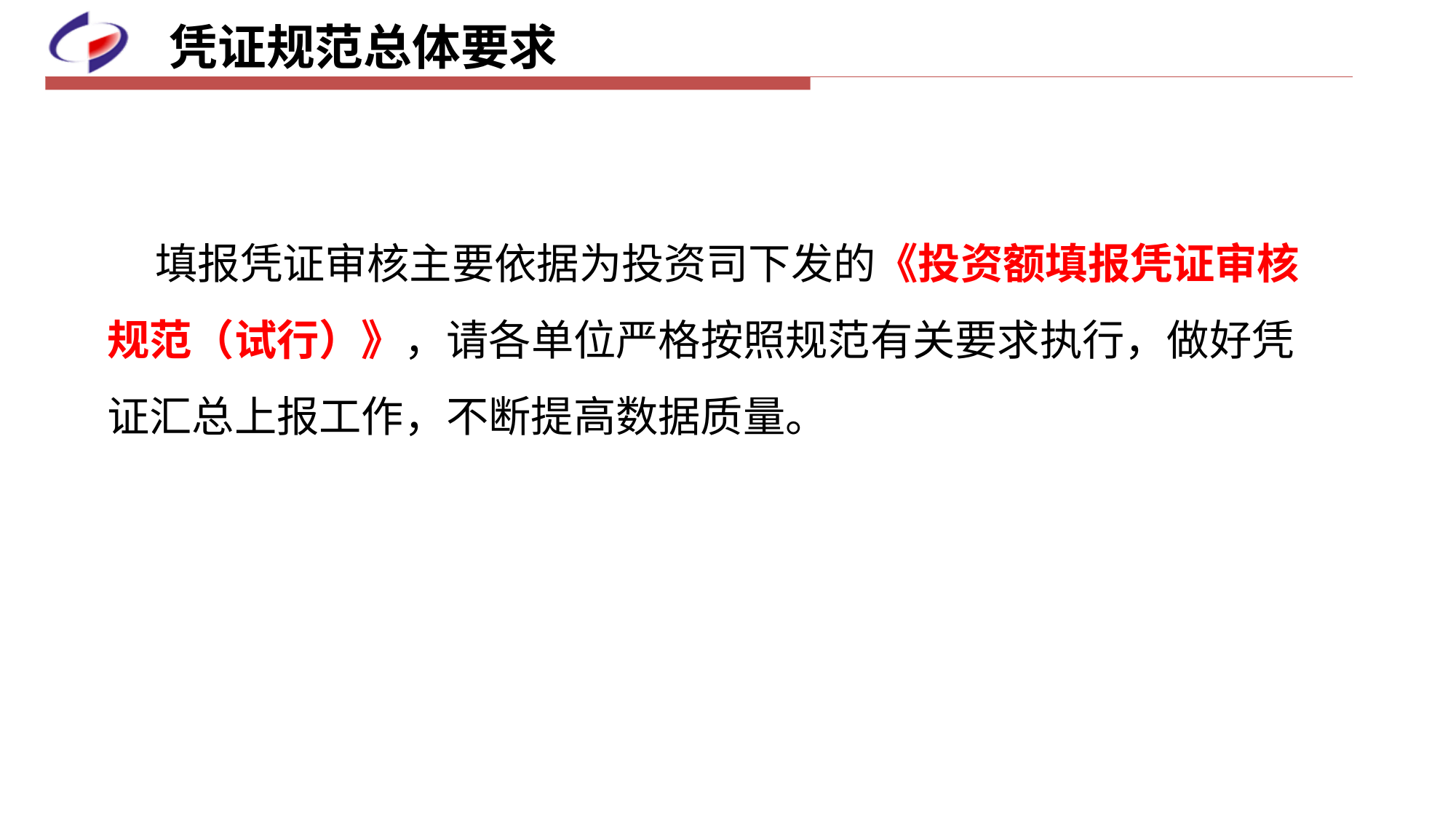

凭证规范总体要求
    填报凭证审核主要依据为投资司下发的《投资额填报凭证审核规范（试行）》，请各单位严格按照规范有关要求执行，做好凭证汇总上报工作，不断提高数据质量。